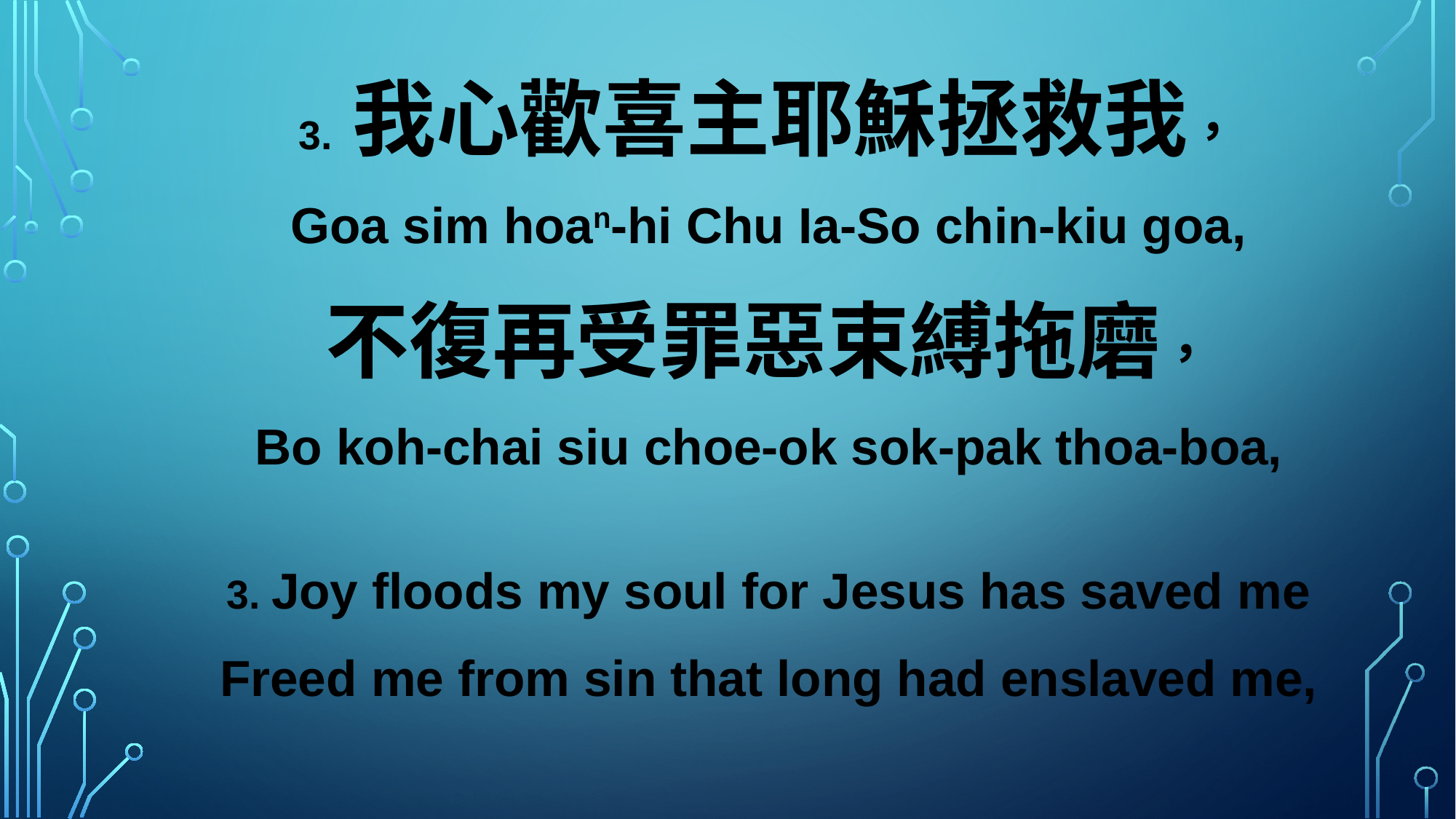

3. 我心歡喜主耶穌拯救我，
Goa sim hoan-hi Chu Ia-So chin-kiu goa,
不復再受罪惡束縛拖磨，
Bo koh-chai siu choe-ok sok-pak thoa-boa,

3. Joy floods my soul for Jesus has saved me
Freed me from sin that long had enslaved me,